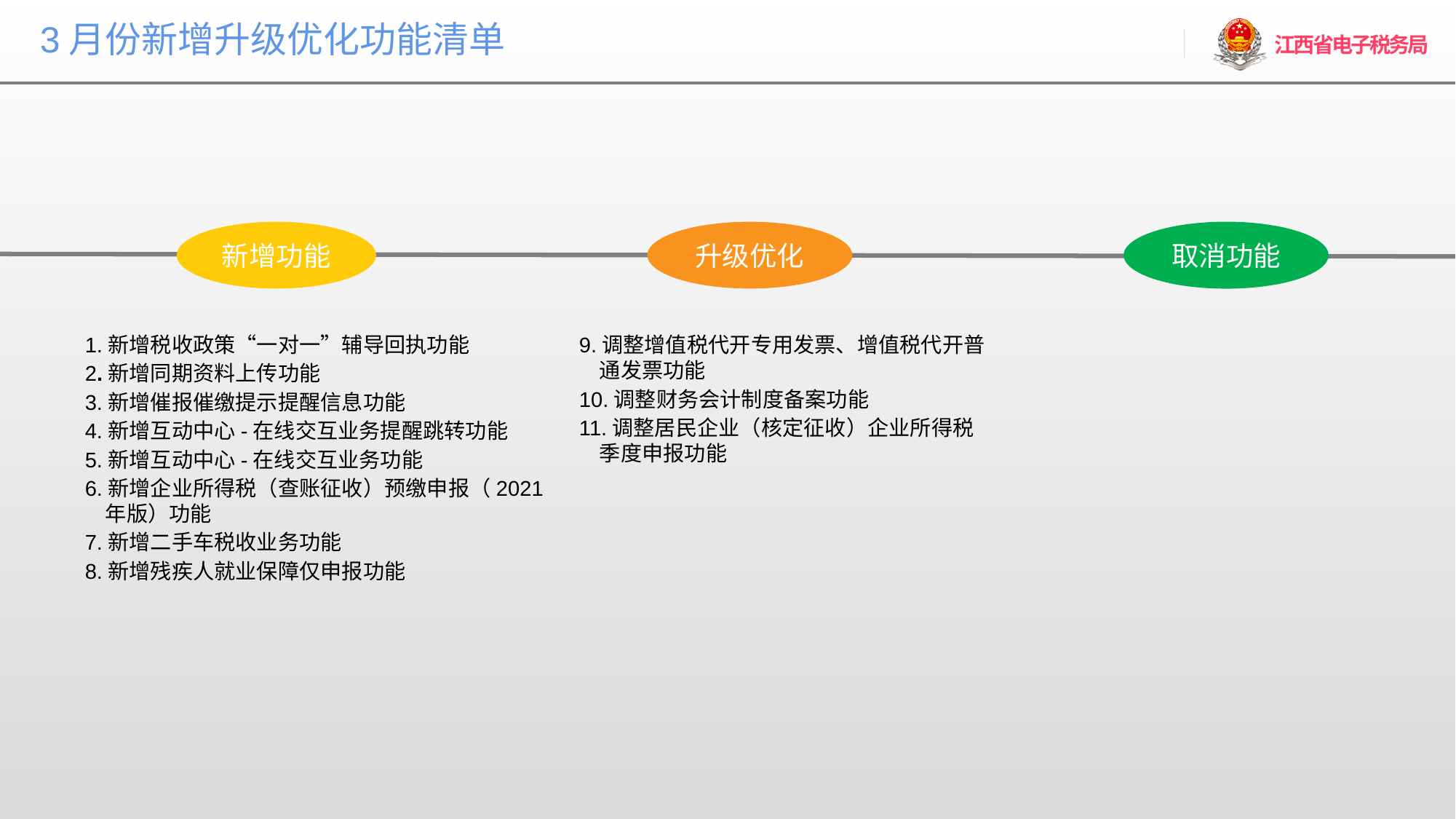

3月份新增升级优化功能清单
取消功能
新增功能
升级优化
1.新增税收政策“一对一”辅导回执功能
2.新增同期资料上传功能
3.新增催报催缴提示提醒信息功能
4.新增互动中心-在线交互业务提醒跳转功能
5.新增互动中心-在线交互业务功能
6.新增企业所得税（查账征收）预缴申报（2021年版）功能
7.新增二手车税收业务功能
8.新增残疾人就业保障仅申报功能
9.调整增值税代开专用发票、增值税代开普通发票功能
10.调整财务会计制度备案功能
11.调整居民企业（核定征收）企业所得税季度申报功能